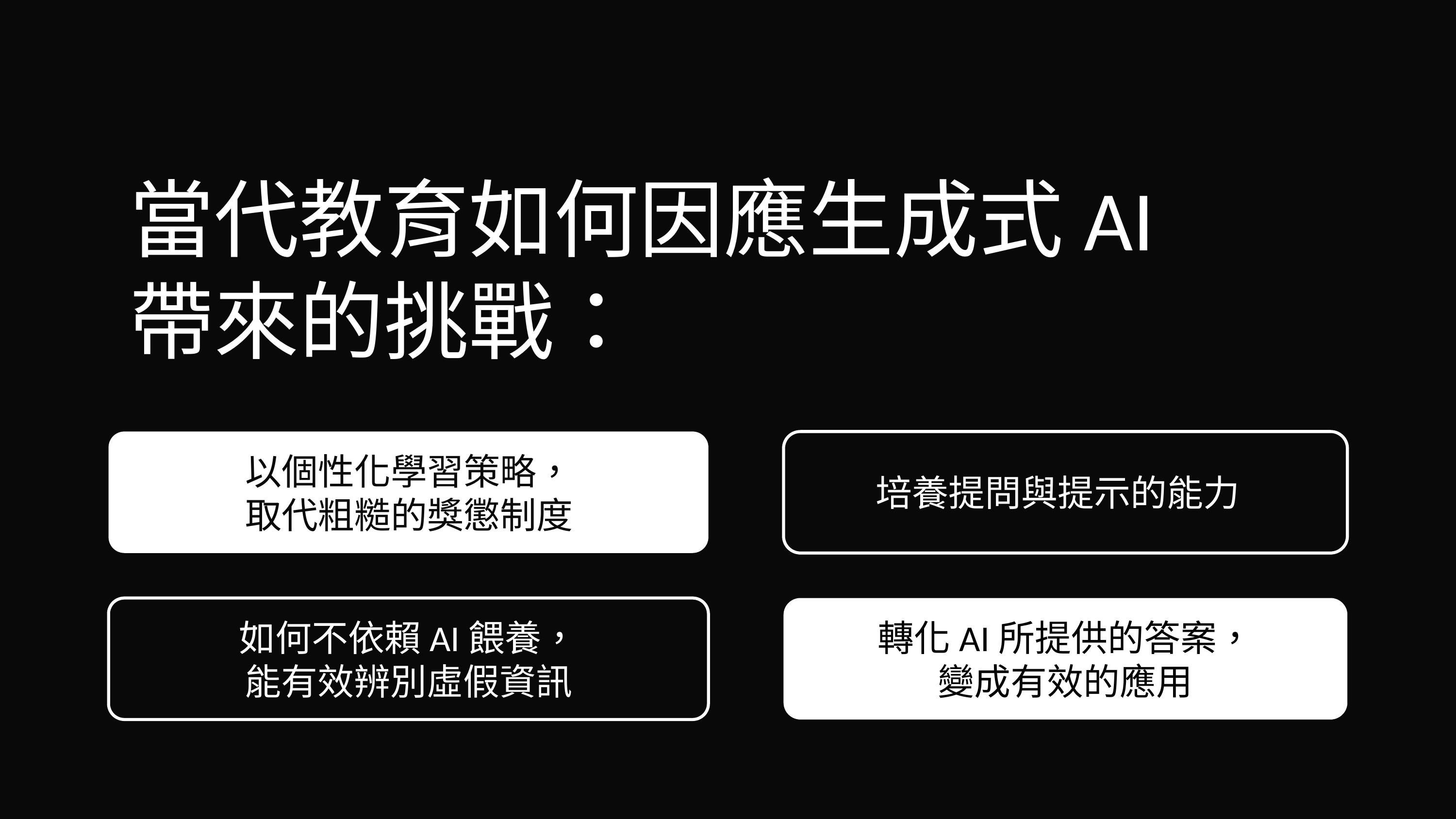

當代教育如何因應生成式AI
帶來的挑戰：

以個性化學習策略，
取代粗糙的獎懲制度

培養提問與提示的能力

如何不依賴AI餵養，
能有效辨別虛假資訊

轉化AI所提供的答案，
變成有效的應用